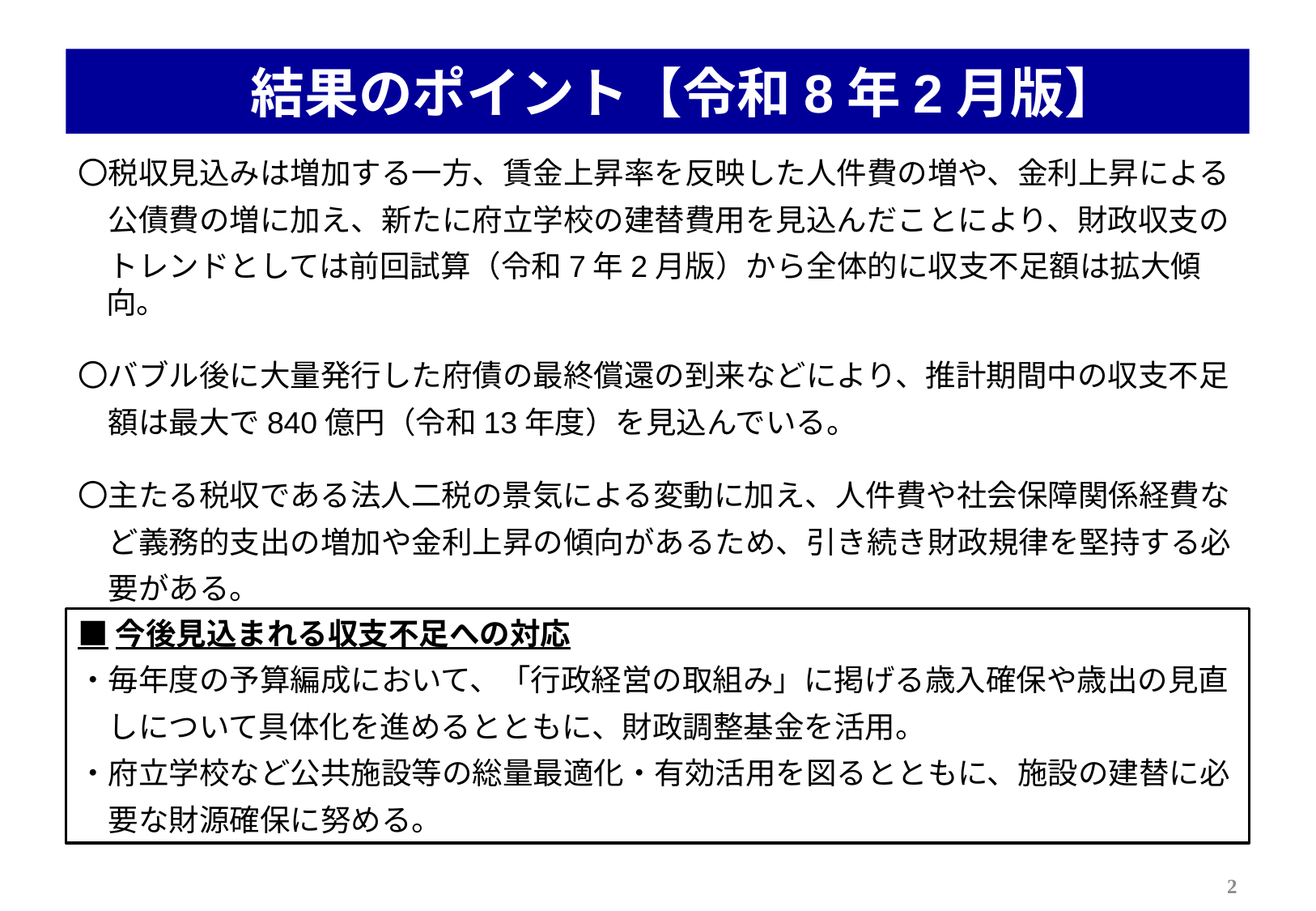

# 結果のポイント【令和8年2月版】
〇税収見込みは増加する一方、賃金上昇率を反映した人件費の増や、金利上昇による
　公債費の増に加え、新たに府立学校の建替費用を見込んだことにより、財政収支の
　トレンドとしては前回試算（令和7年2月版）から全体的に収支不足額は拡大傾向。

〇バブル後に大量発行した府債の最終償還の到来などにより、推計期間中の収支不足
　額は最大で840億円（令和13年度）を見込んでいる。

〇主たる税収である法人二税の景気による変動に加え、人件費や社会保障関係経費な
　ど義務的支出の増加や金利上昇の傾向があるため、引き続き財政規律を堅持する必
　要がある。
■今後見込まれる収支不足への対応
・毎年度の予算編成において、「行政経営の取組み」に掲げる歳入確保や歳出の見直
　しについて具体化を進めるとともに、財政調整基金を活用。
・府立学校など公共施設等の総量最適化・有効活用を図るとともに、施設の建替に必
　要な財源確保に努める。
2